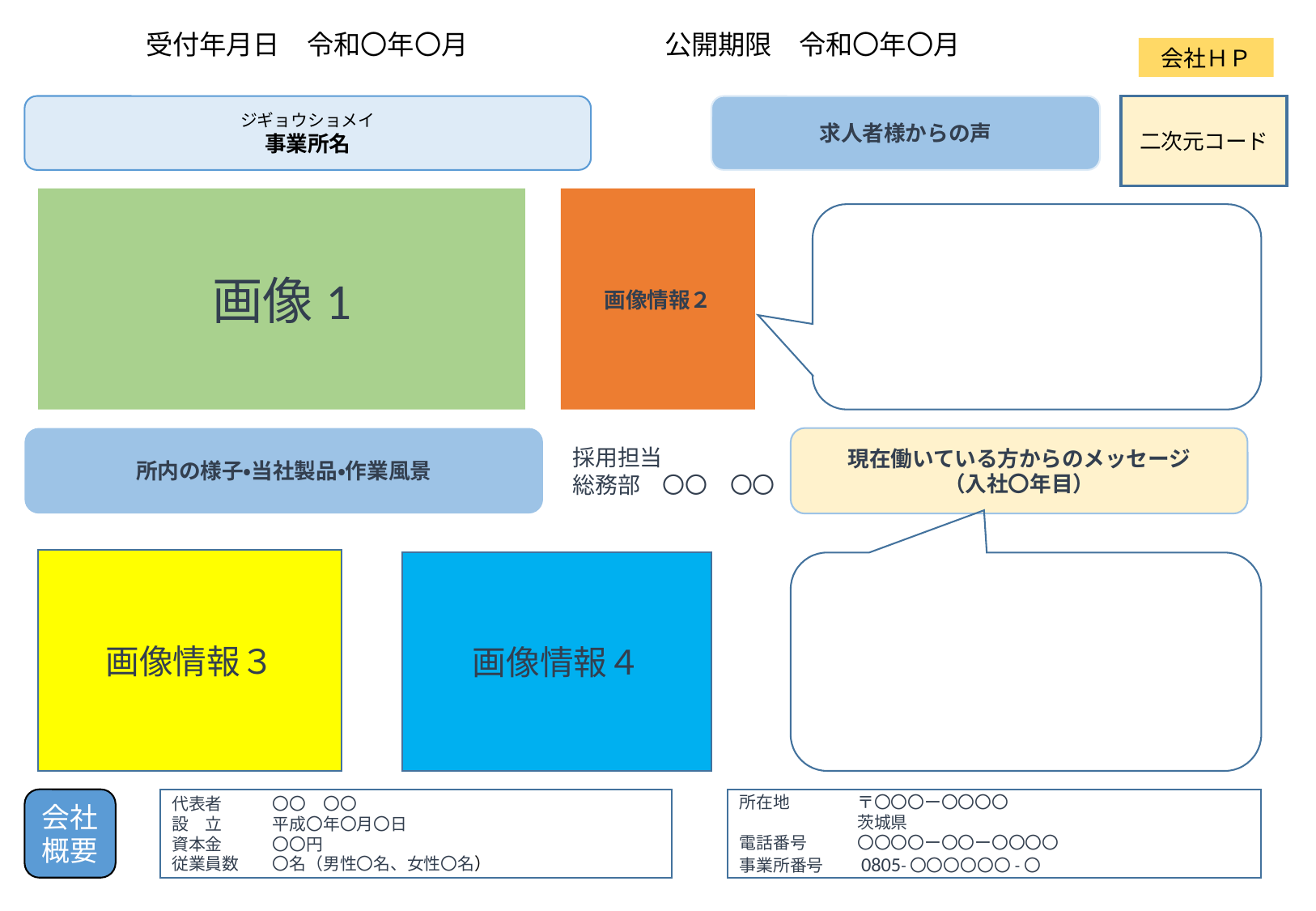

公開期限　令和〇年〇月
受付年月日　令和〇年〇月
会社ＨＰ
二次元コード
ジギョウショメイ
事業所名
求人者様からの声
画像情報２
画像1

採用担当　
総務部　〇〇　〇〇
所内の様子・当社製品・作業風景
現在働いている方からのメッセージ
（入社〇年目）
画像情報３
画像情報４

代表者　　　〇〇　〇〇
設　立　　　平成〇年〇月〇日
資本金　　　〇〇円
従業員数　　〇名（男性〇名、女性〇名）
所在地　　　　〒〇〇〇ー〇〇〇〇
　　　　　　　茨城県
電話番号　　　〇〇〇〇ー〇〇ー〇〇〇〇
事業所番号　　0805-〇〇〇〇〇〇-〇
会社
概要